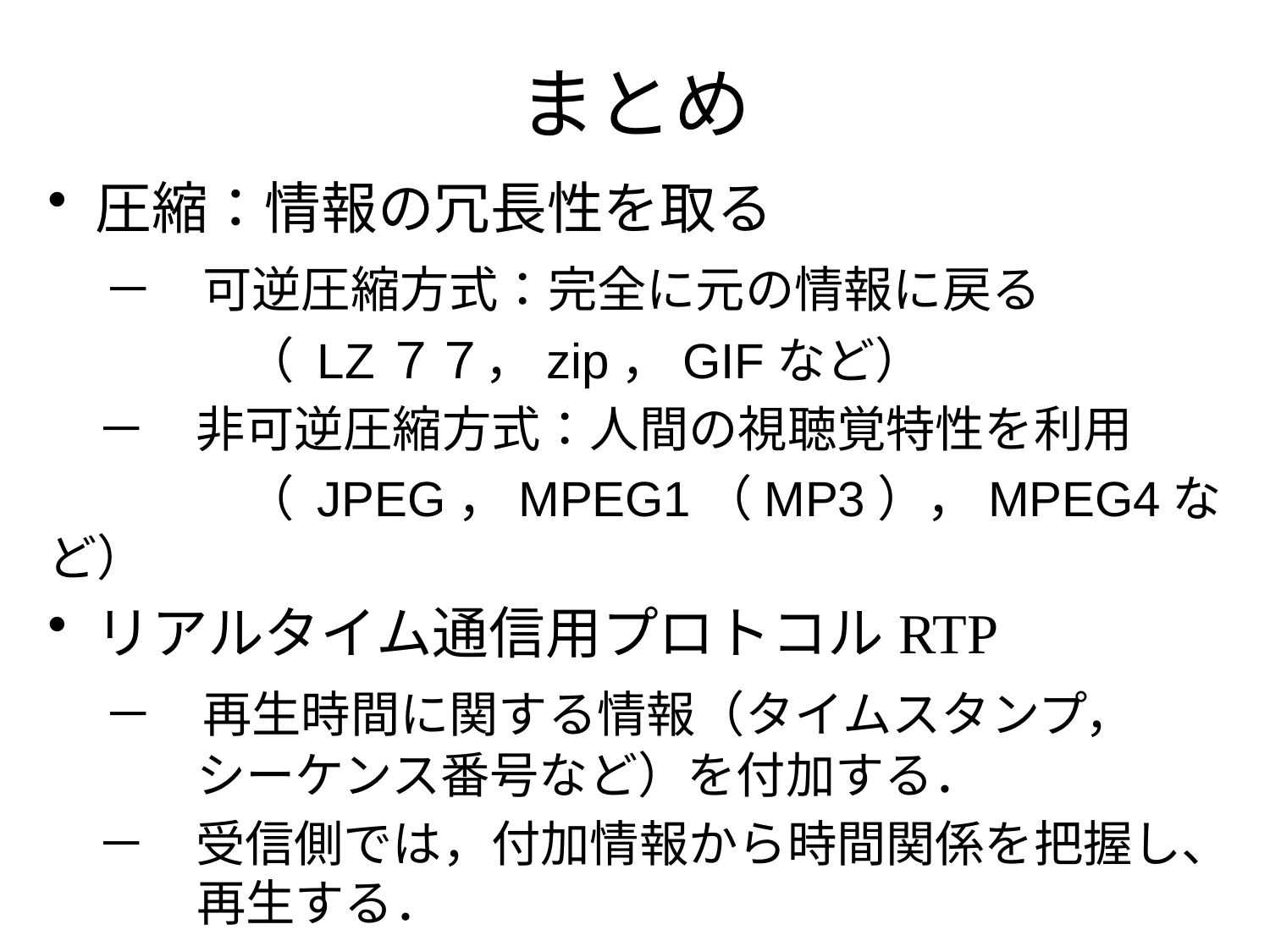

# まとめ
圧縮：情報の冗長性を取る
　－　可逆圧縮方式：完全に元の情報に戻る
　　　　（ LZ７７，zip，GIFなど）
　－　非可逆圧縮方式：人間の視聴覚特性を利用
　　　　（ JPEG，MPEG1（MP3），MPEG4など）
リアルタイム通信用プロトコルRTP
　－　再生時間に関する情報（タイムスタンプ，シーケンス番号など）を付加する．
　－　受信側では，付加情報から時間関係を把握し、再生する．